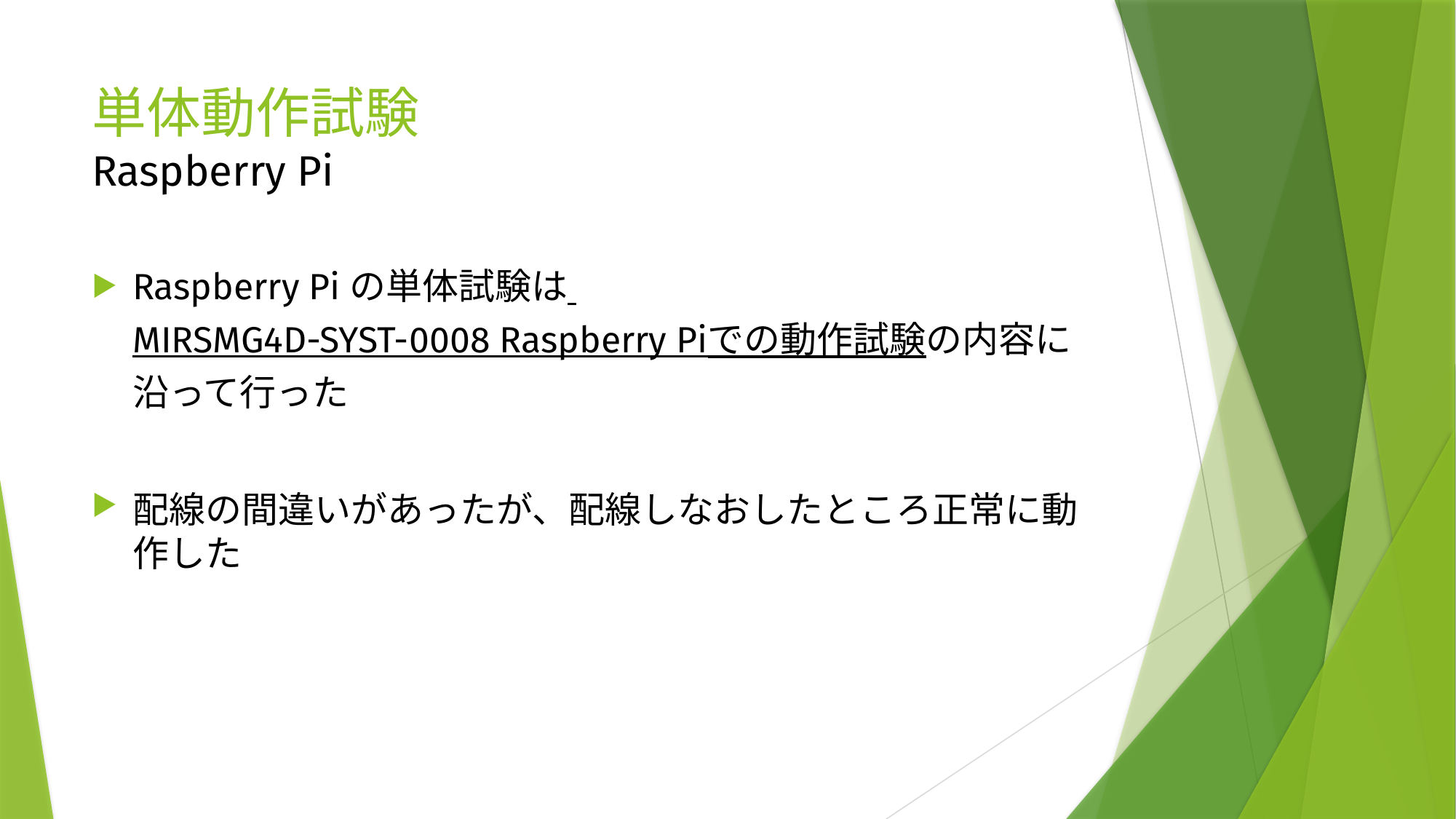

# 単体動作試験 Raspberry Pi
Raspberry Piの単体試験は MIRSMG4D-SYST-0008 Raspberry Piでの動作試験の内容に沿って行った

配線の間違いがあったが、配線しなおしたところ正常に動作した